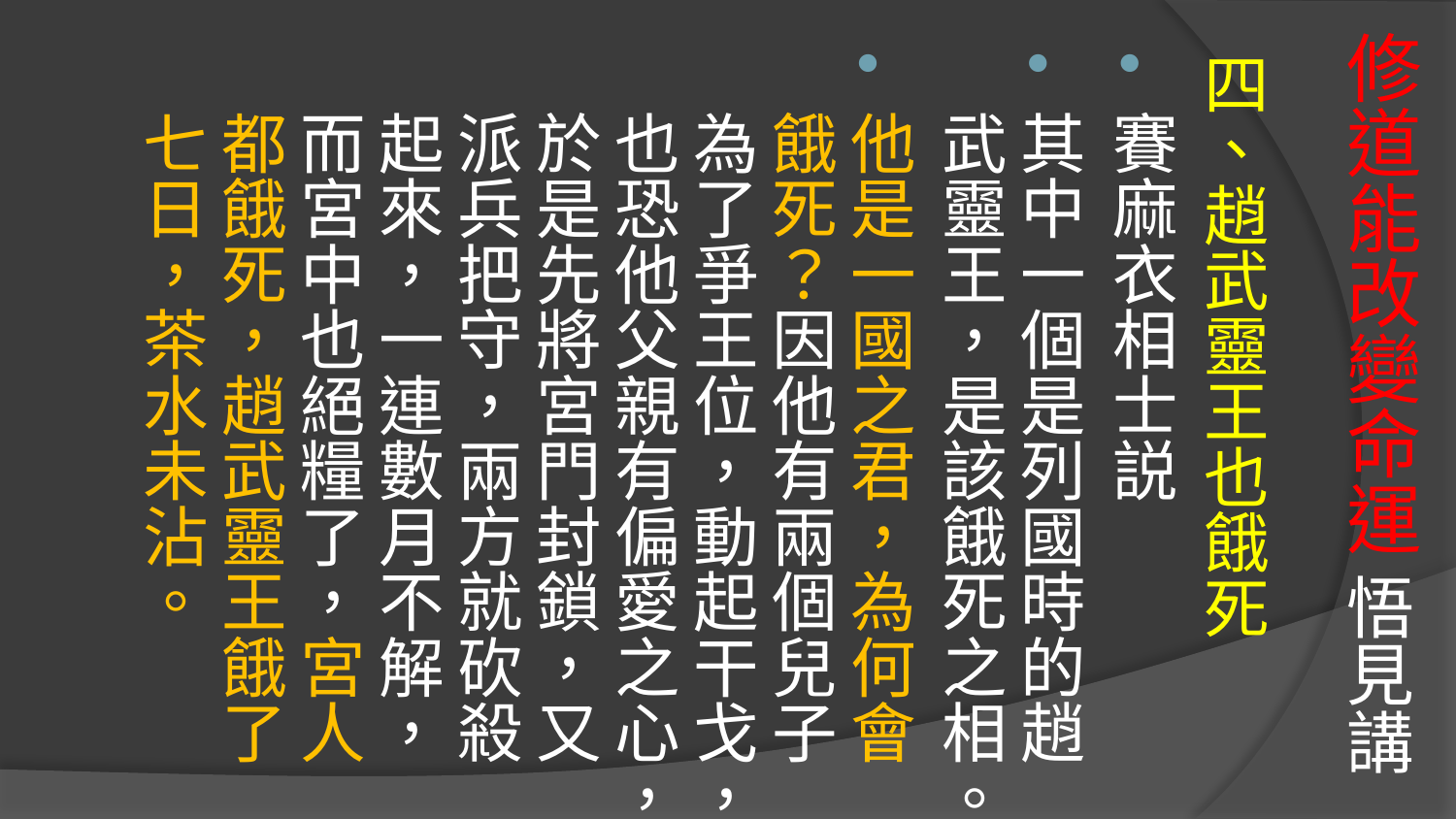

# 修道能改變命運 悟見講
四、趙武靈王也餓死
賽麻衣相士説
其中一個是列國時的趙武靈王，是該餓死之相。
他是一國之君，為何會餓死？因他有兩個兒子為了爭王位，動起干戈，也恐他父親有偏愛之心，於是先將宮門封鎖，又派兵把守，兩方就砍殺起來，一連數月不解，而宮中也絕糧了，宮人都餓死，趙武靈王餓了七日，茶水未沾。